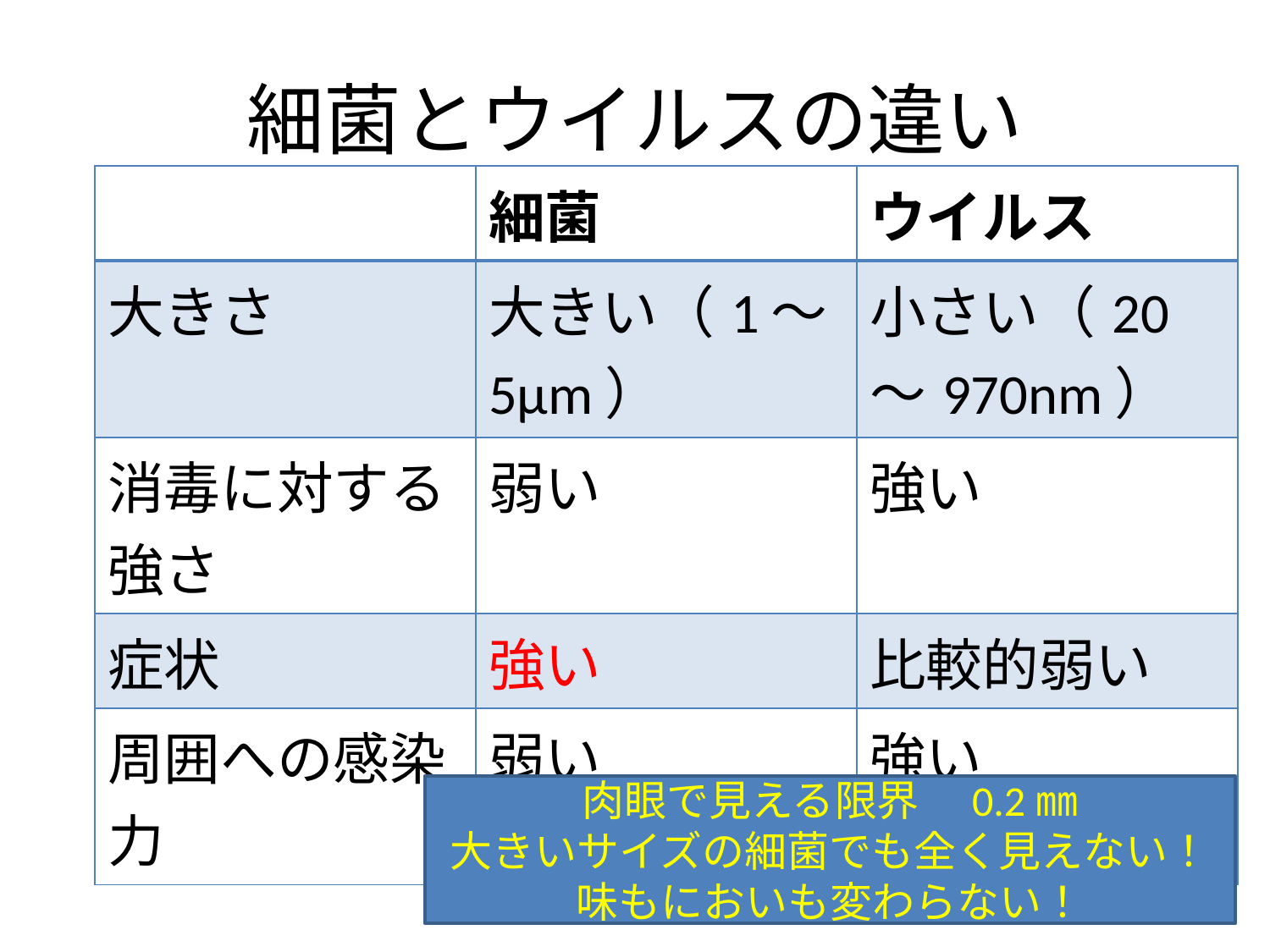

# 細菌とウイルスの違い
|  | 細菌 | ウイルス |
| --- | --- | --- |
| 大きさ | 大きい（1～5μm） | 小さい（20～970nm） |
| 消毒に対する強さ | 弱い | 強い |
| 症状 | 強い | 比較的弱い |
| 周囲への感染力 | 弱い | 強い |
肉眼で見える限界　0.2㎜
大きいサイズの細菌でも全く見えない！
味もにおいも変わらない！